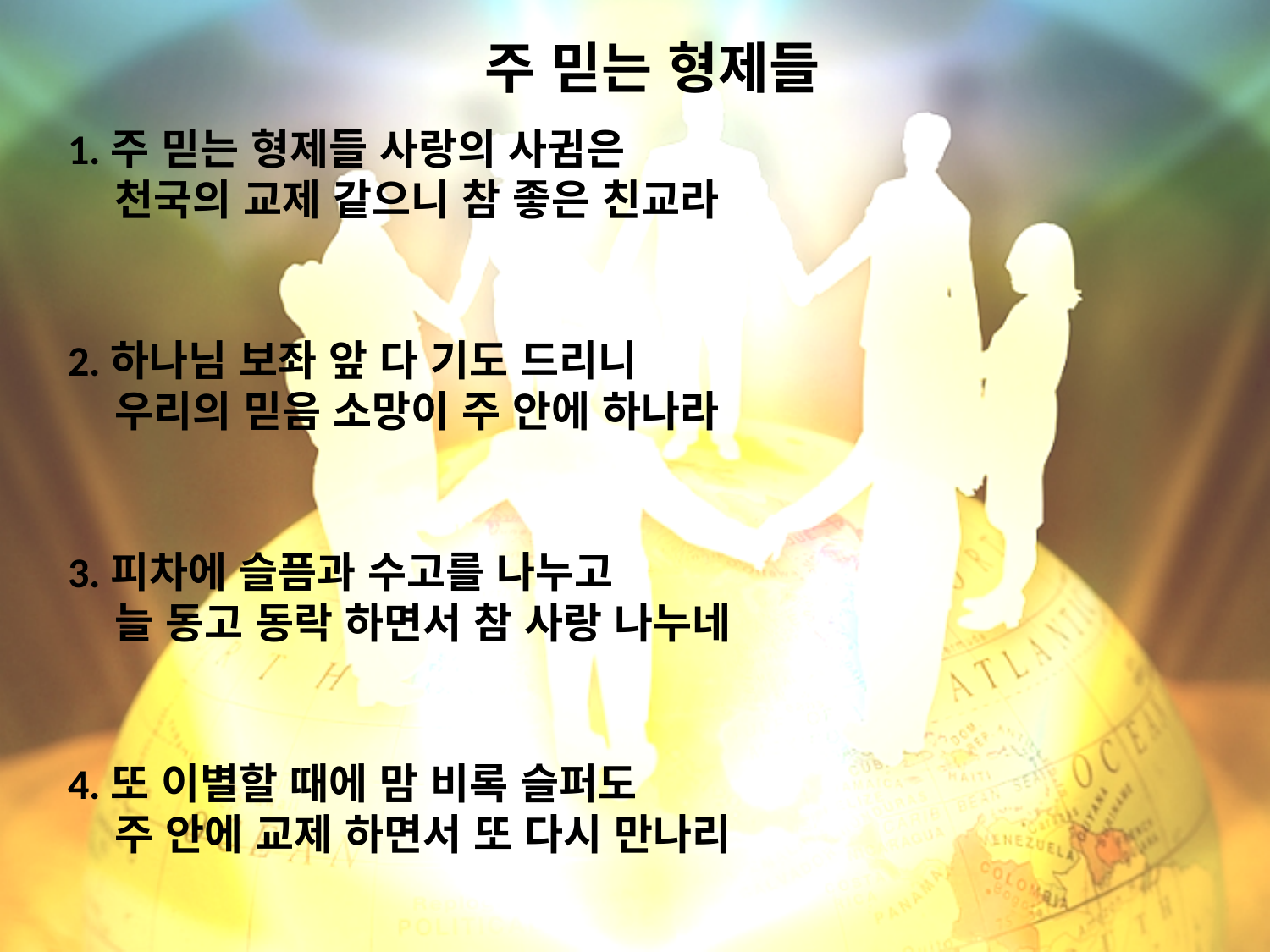

# 주 믿는 형제들
1.주 믿는 형제들 사랑의 사귐은
    천국의 교제 같으니 참 좋은 친교라
2.하나님 보좌 앞 다 기도 드리니
    우리의 믿음 소망이 주 안에 하나라
3.피차에 슬픔과 수고를 나누고
    늘 동고 동락 하면서 참 사랑 나누네
4.또 이별할 때에 맘 비록 슬퍼도
    주 안에 교제 하면서 또 다시 만나리